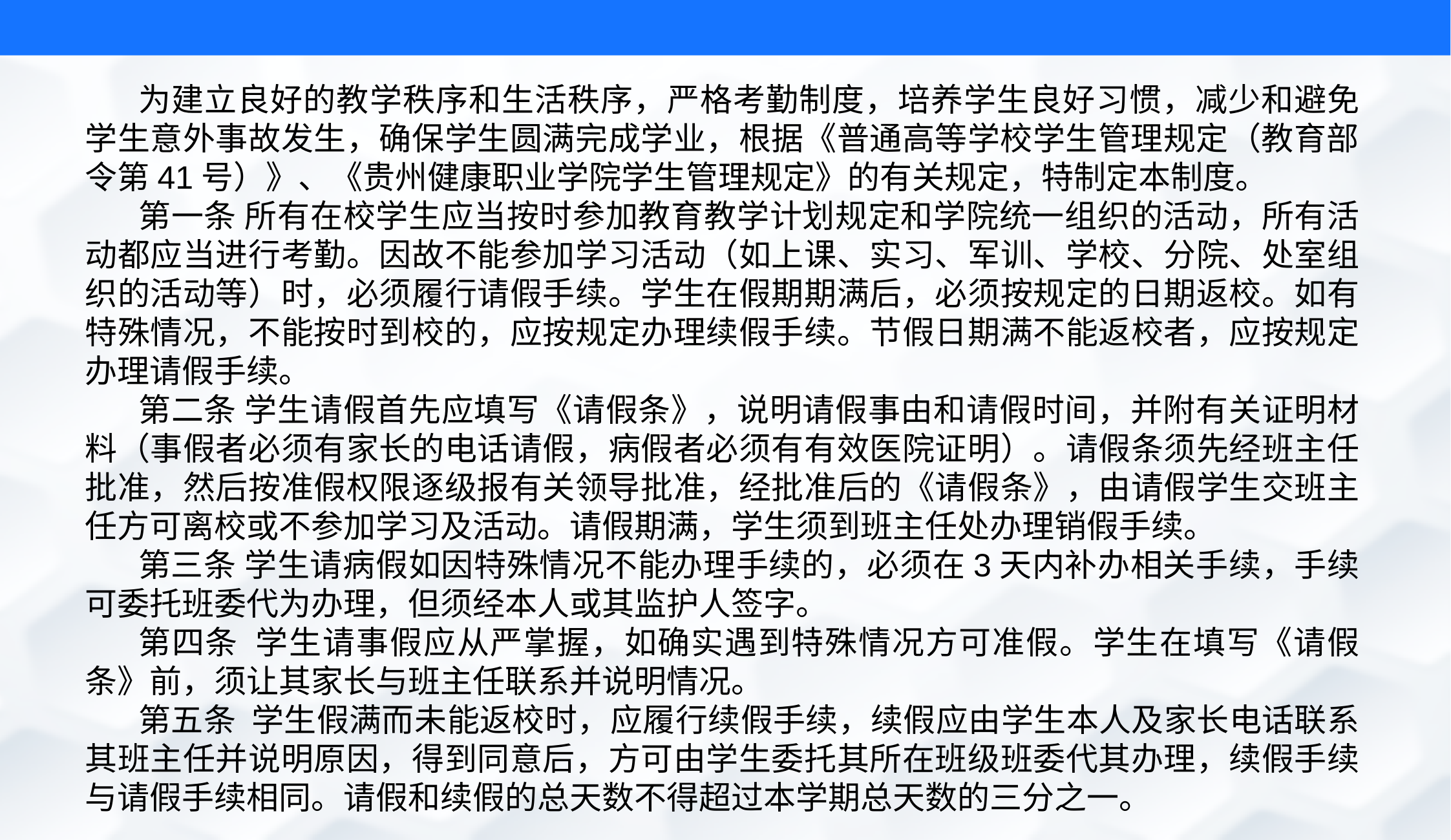

为建立良好的教学秩序和生活秩序，严格考勤制度，培养学生良好习惯，减少和避免学生意外事故发生，确保学生圆满完成学业，根据《普通高等学校学生管理规定（教育部令第41号）》、《贵州健康职业学院学生管理规定》的有关规定，特制定本制度。
第一条 所有在校学生应当按时参加教育教学计划规定和学院统一组织的活动，所有活动都应当进行考勤。因故不能参加学习活动（如上课、实习、军训、学校、分院、处室组织的活动等）时，必须履行请假手续。学生在假期期满后，必须按规定的日期返校。如有特殊情况，不能按时到校的，应按规定办理续假手续。节假日期满不能返校者，应按规定办理请假手续。
第二条 学生请假首先应填写《请假条》，说明请假事由和请假时间，并附有关证明材料（事假者必须有家长的电话请假，病假者必须有有效医院证明）。请假条须先经班主任批准，然后按准假权限逐级报有关领导批准，经批准后的《请假条》，由请假学生交班主任方可离校或不参加学习及活动。请假期满，学生须到班主任处办理销假手续。
第三条 学生请病假如因特殊情况不能办理手续的，必须在3天内补办相关手续，手续可委托班委代为办理，但须经本人或其监护人签字。
第四条  学生请事假应从严掌握，如确实遇到特殊情况方可准假。学生在填写《请假条》前，须让其家长与班主任联系并说明情况。
第五条  学生假满而未能返校时，应履行续假手续，续假应由学生本人及家长电话联系其班主任并说明原因，得到同意后，方可由学生委托其所在班级班委代其办理，续假手续与请假手续相同。请假和续假的总天数不得超过本学期总天数的三分之一。